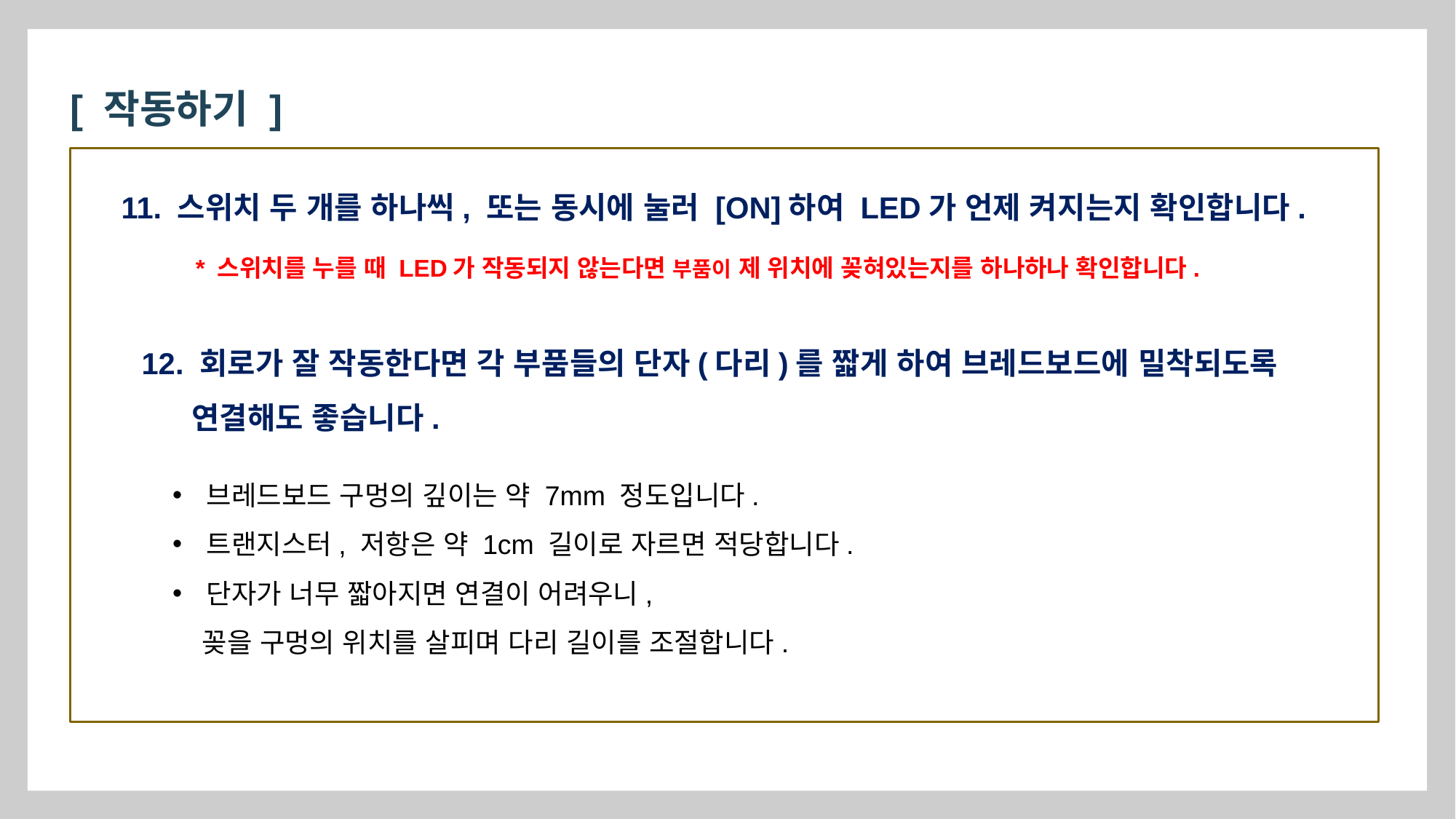

[ 작동하기 ]

11. 스위치 두 개를 하나씩, 또는 동시에 눌러 [ON]하여 LED가 언제 켜지는지 확인합니다.
* 스위치를 누를 때 LED가 작동되지 않는다면 부품이 제 위치에 꽂혀있는지를 하나하나 확인합니다.
12. 회로가 잘 작동한다면 각 부품들의 단자(다리)를 짧게 하여 브레드보드에 밀착되도록
     연결해도 좋습니다.
브레드보드 구멍의 깊이는 약 7mm 정도입니다.
트랜지스터, 저항은 약 1cm 길이로 자르면 적당합니다.
단자가 너무 짧아지면 연결이 어려우니,
   꽂을 구멍의 위치를 살피며 다리 길이를 조절합니다.